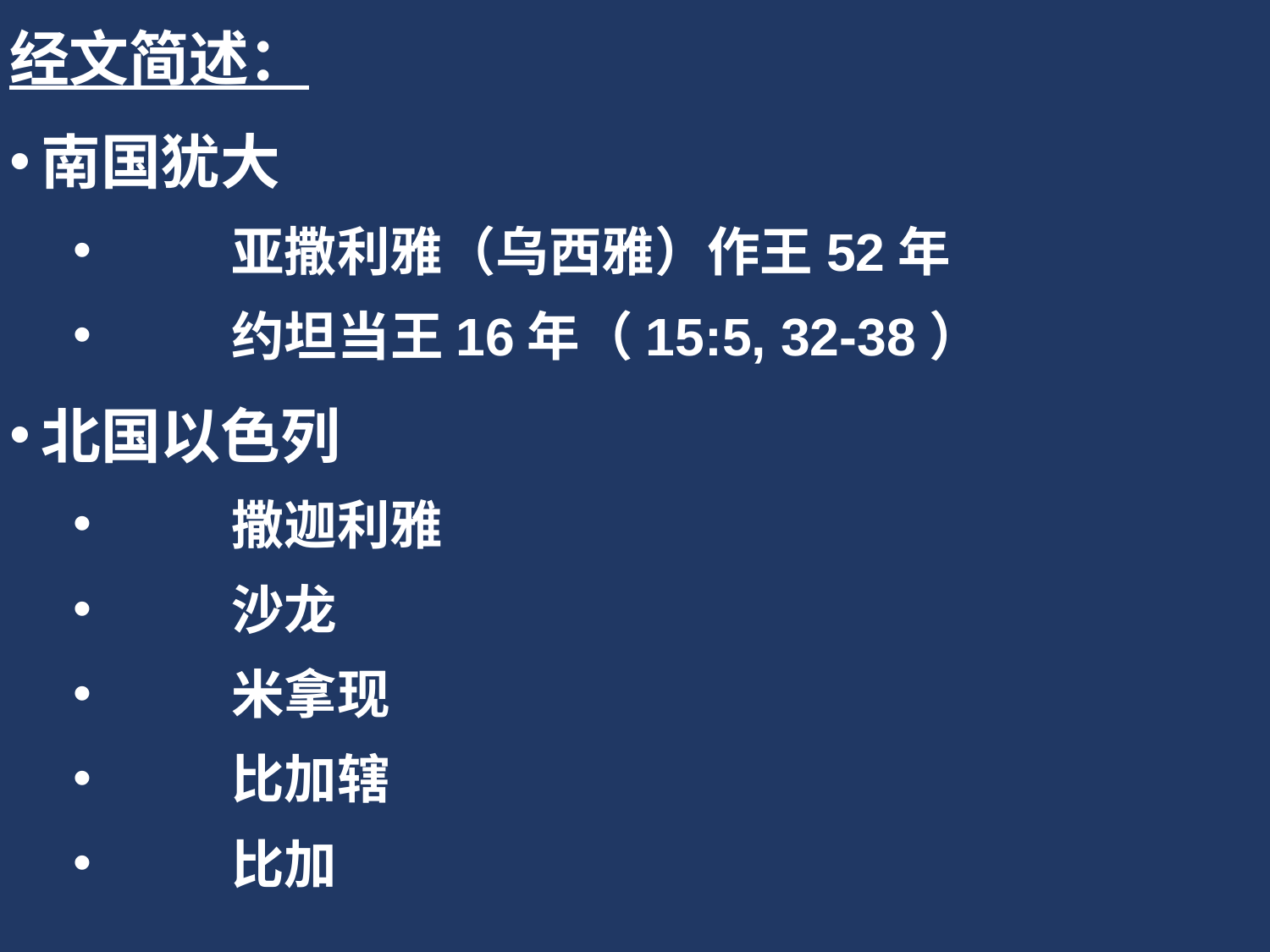

经文简述：
南国犹大
	亚撒利雅（乌西雅）作王52年
	约坦当王16年（15:5, 32-38）
北国以色列
	撒迦利雅
	沙龙
	米拿现
	比加辖
	比加